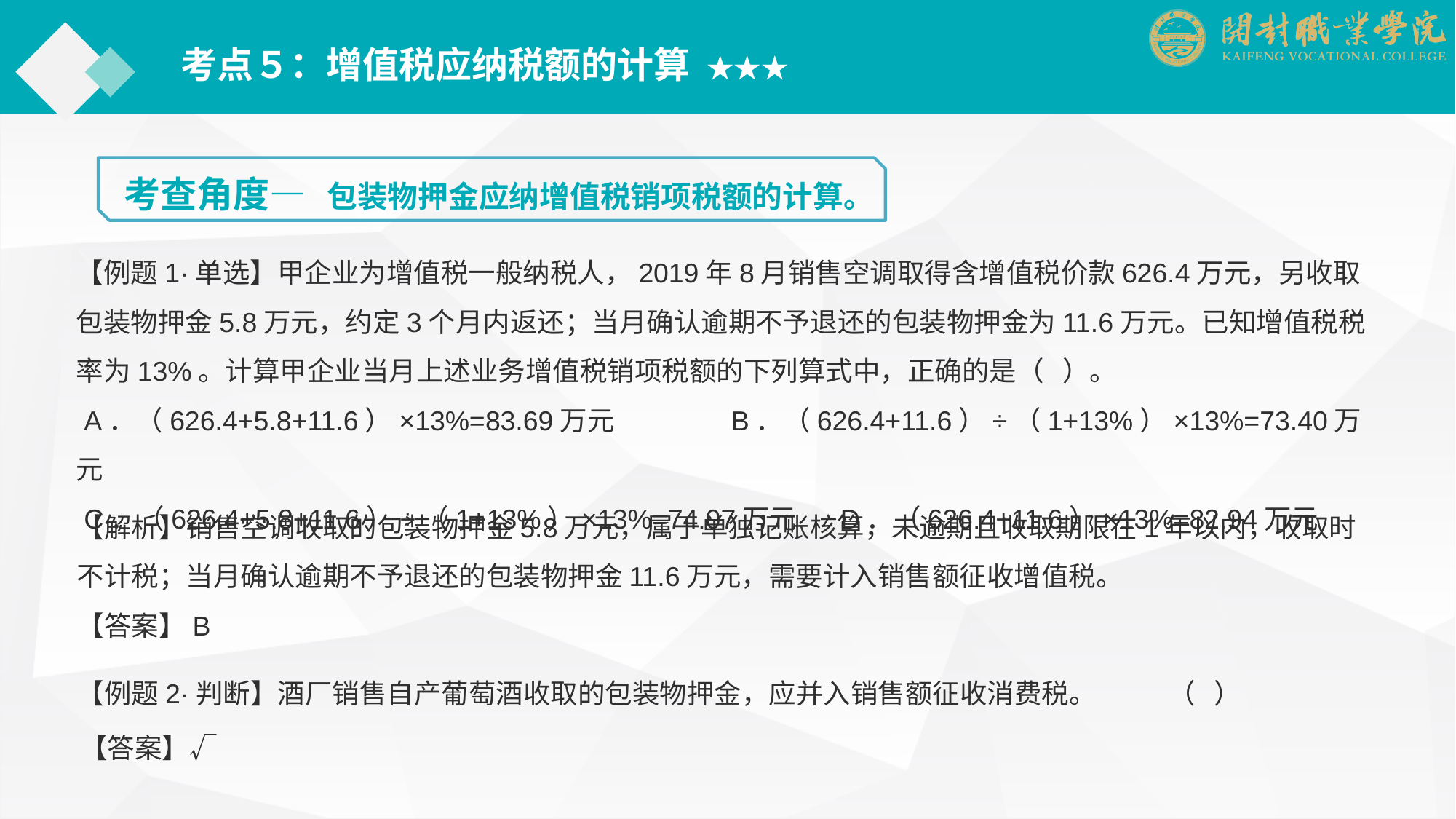

考点５：增值税应纳税额的计算  ★★★
考查角度—   包装物押金应纳增值税销项税额的计算。

【例题1·单选】甲企业为增值税一般纳税人，2019年8月销售空调取得含增值税价款626.4万元，另收取包装物押金5.8万元，约定3个月内返还；当月确认逾期不予退还的包装物押金为11.6万元。已知增值税税率为13%。计算甲企业当月上述业务增值税销项税额的下列算式中，正确的是（   ）。
 A．（626.4+5.8+11.6）×13%=83.69万元		B．（626.4+11.6）÷（1+13%）×13%=73.40万元
 C．（626.4+5.8+11.6）÷（1+13%）×13%=74.07万元	D．（626.4+11.6）×13%=82.94万元
【解析】销售空调收取的包装物押金5.8万元，属于单独记账核算，未逾期且收取期限在1年以内，收取时不计税；当月确认逾期不予退还的包装物押金11.6万元，需要计入销售额征收增值税。
【答案】B
【例题2·判断】酒厂销售自产葡萄酒收取的包装物押金，应并入销售额征收消费税。	（   ）
【答案】√